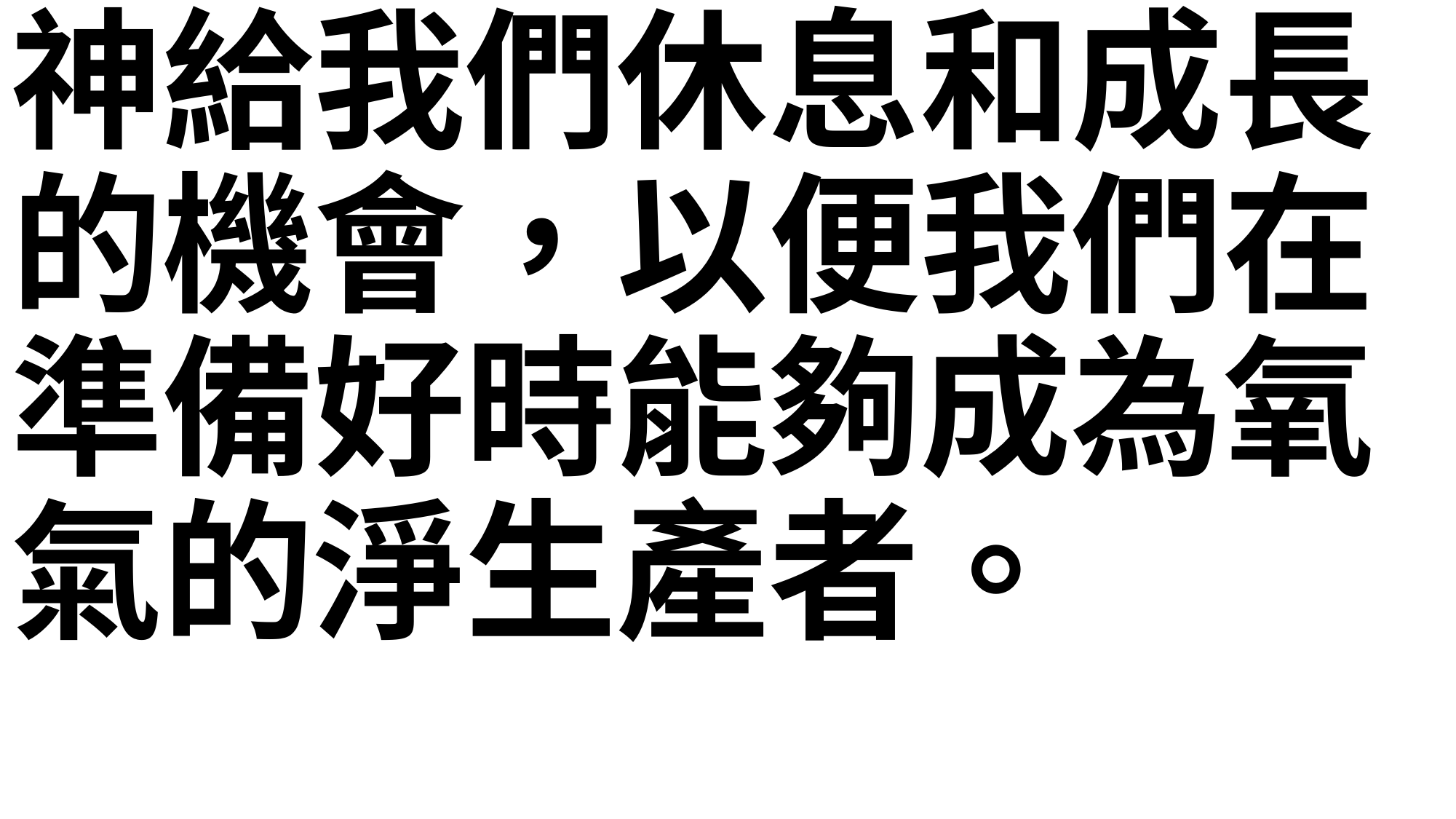

神給我們休息和成長的機會，以便我們在準備好時能夠成為氧氣的淨生產者。